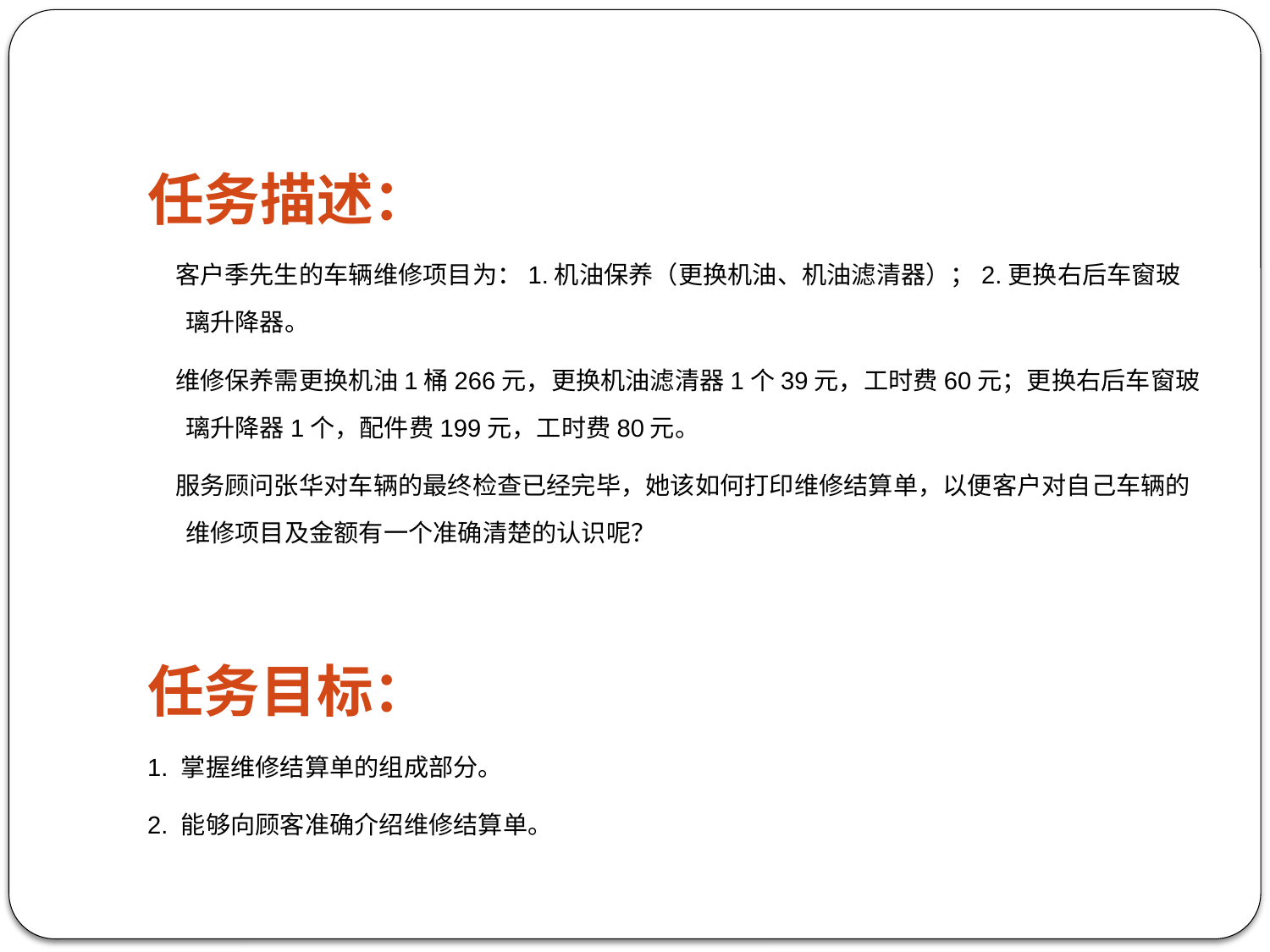

任务描述：
    客户季先生的车辆维修项目为：1.机油保养（更换机油、机油滤清器）；2.更换右后车窗玻璃升降器。
    维修保养需更换机油1桶266元，更换机油滤清器1个39元，工时费60元；更换右后车窗玻璃升降器1个，配件费199元，工时费80元。
    服务顾问张华对车辆的最终检查已经完毕，她该如何打印维修结算单，以便客户对自己车辆的维修项目及金额有一个准确清楚的认识呢？

任务目标：
1. 掌握维修结算单的组成部分。
2. 能够向顾客准确介绍维修结算单。